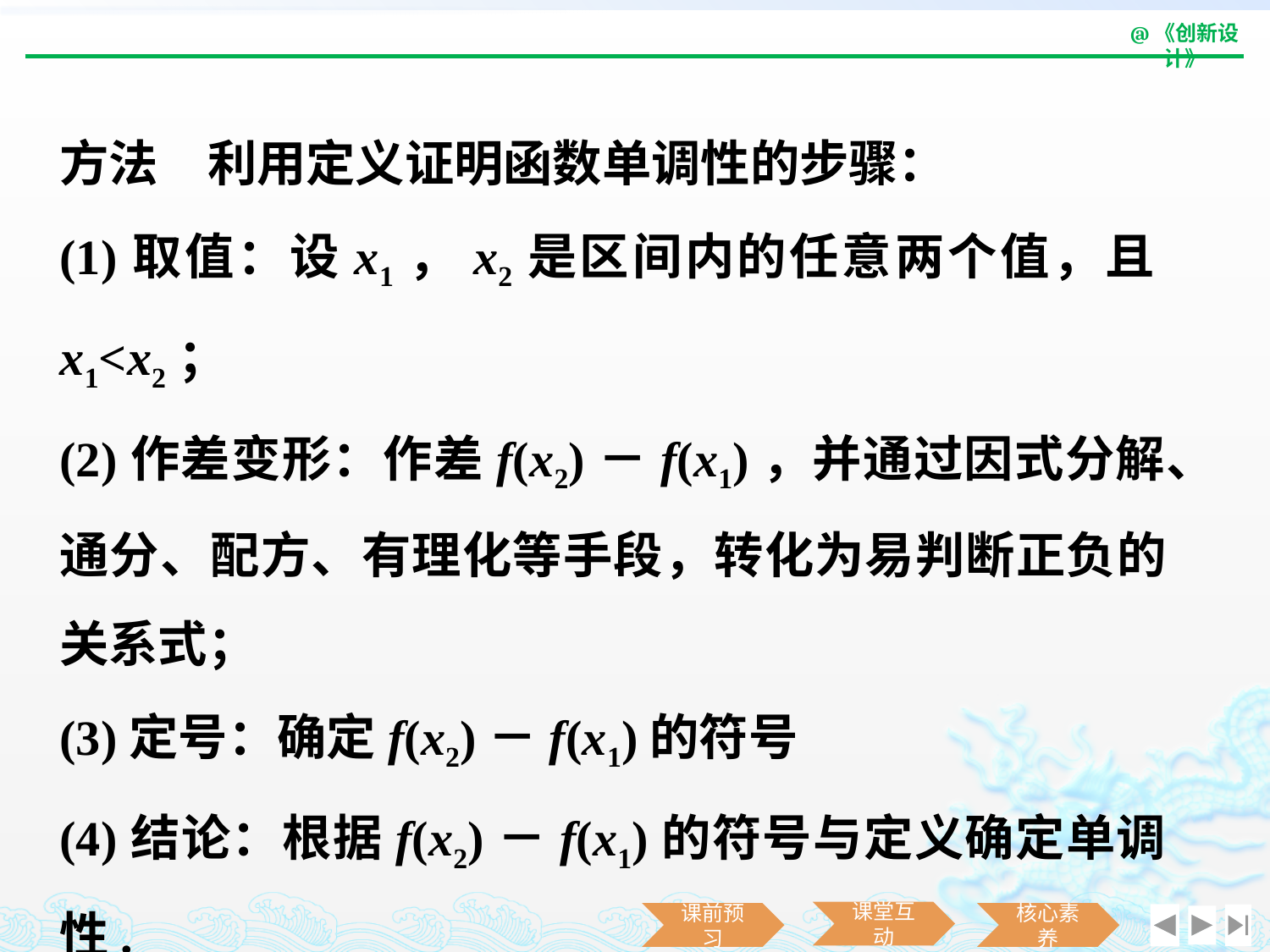

方法　利用定义证明函数单调性的步骤：
(1)取值：设x1，x2是区间内的任意两个值，且x1<x2；
(2)作差变形：作差f(x2)－f(x1)，并通过因式分解、通分、配方、有理化等手段，转化为易判断正负的关系式；
(3)定号：确定f(x2)－f(x1)的符号
(4)结论：根据f(x2)－f(x1)的符号与定义确定单调性.